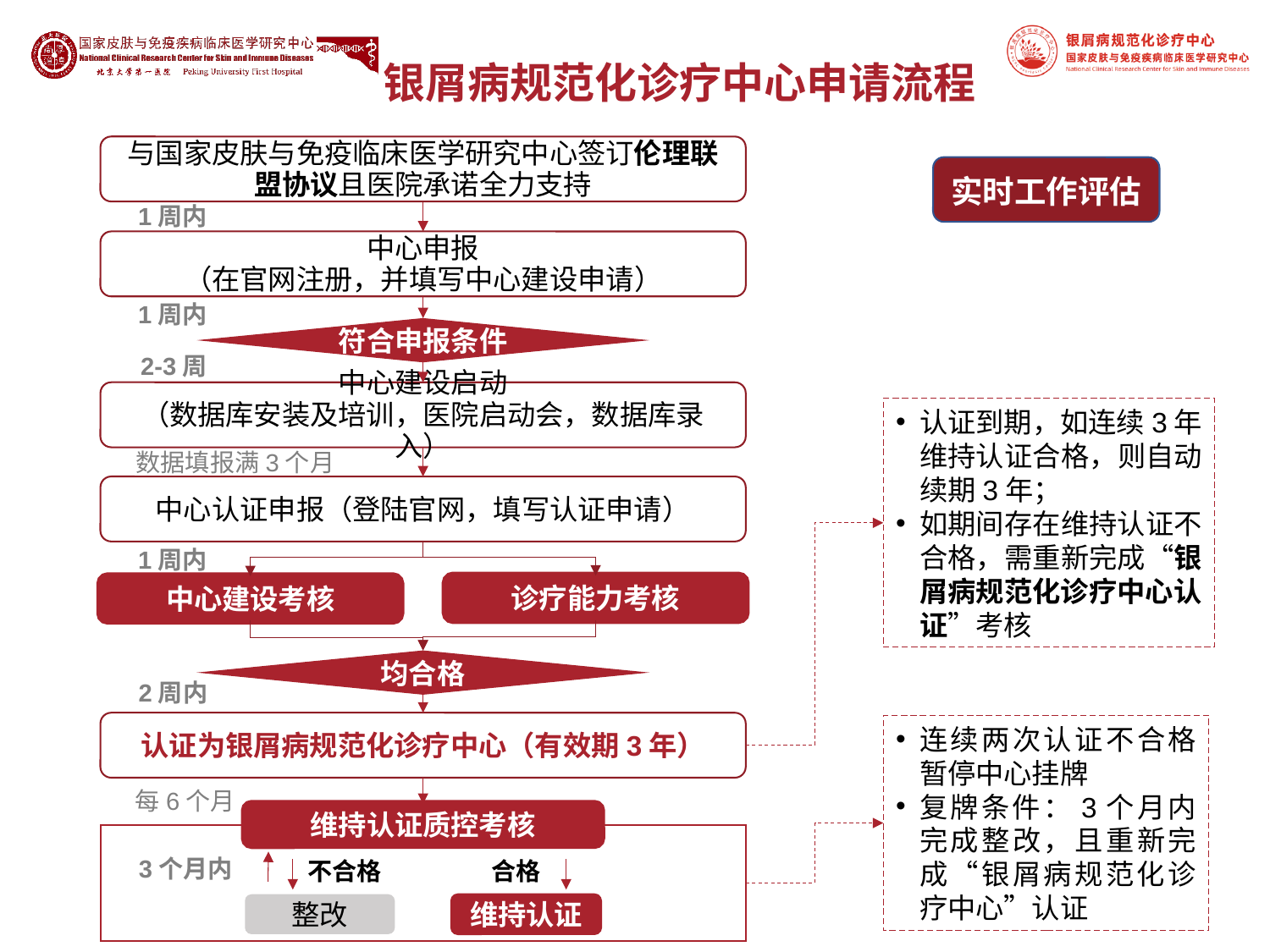

# 银屑病规范化诊疗中心申请流程
与国家皮肤与免疫临床医学研究中心签订伦理联盟协议且医院承诺全力支持

实时工作评估
1周内
中心申报
（在官网注册，并填写中心建设申请）
1周内
符合申报条件
2-3周
中心建设启动
（数据库安装及培训，医院启动会，数据库录入）
认证到期，如连续3年维持认证合格，则自动续期3年；
如期间存在维持认证不合格，需重新完成“银屑病规范化诊疗中心认证”考核
数据填报满3个月
中心认证申报（登陆官网，填写认证申请）
1周内
诊疗能力考核
中心建设考核
均合格
2周内
认证为银屑病规范化诊疗中心（有效期3年）
连续两次认证不合格暂停中心挂牌
复牌条件：3个月内完成整改，且重新完成“银屑病规范化诊疗中心”认证
每6个月
维持认证质控考核

3个月内
不合格
合格
整改
维持认证